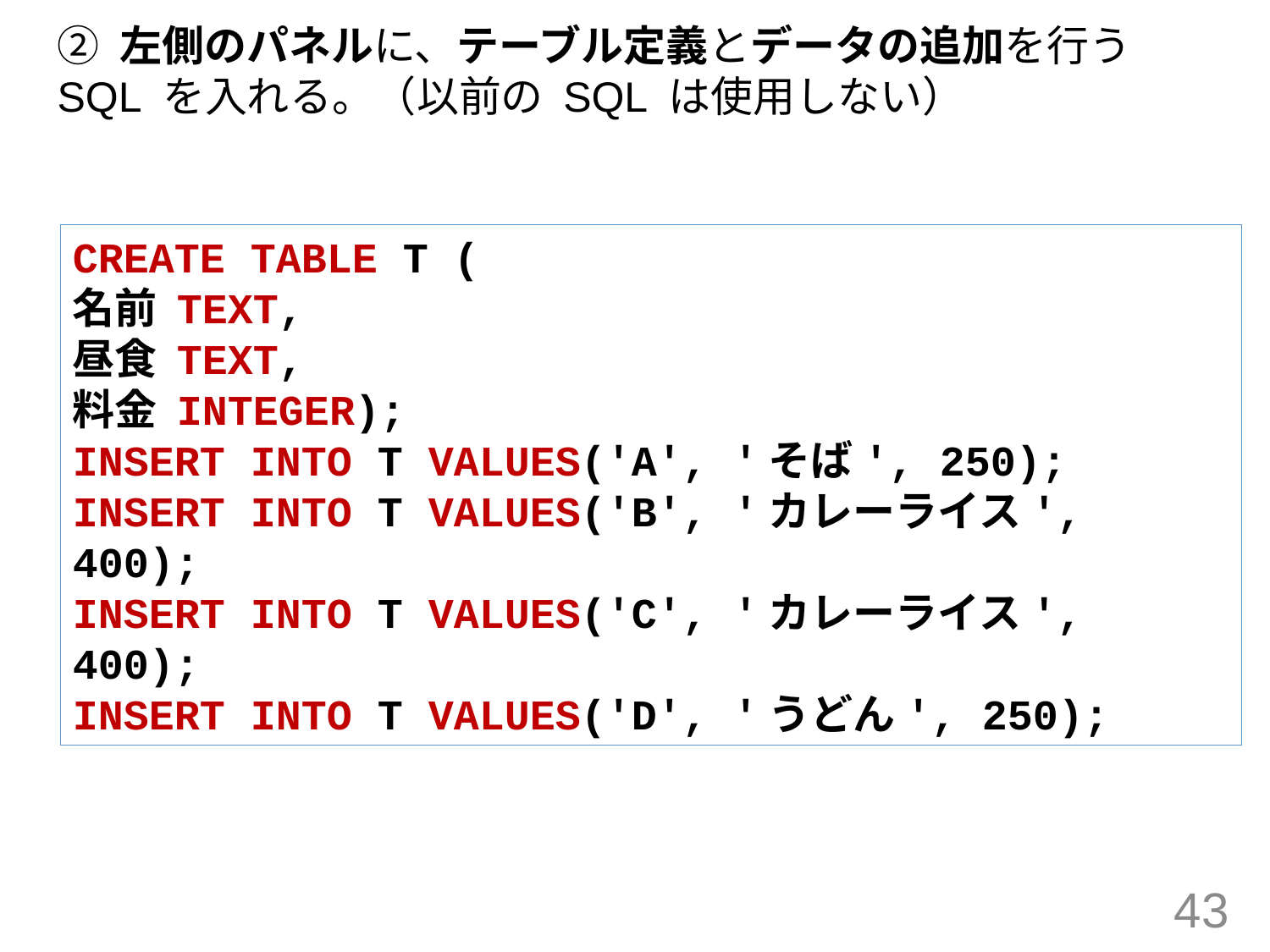

② 左側のパネルに、テーブル定義とデータの追加を行う SQL を入れる。（以前の SQL は使用しない）

CREATE TABLE T (
名前 TEXT,
昼食 TEXT,
料金 INTEGER);
INSERT INTO T VALUES('A', 'そば', 250);
INSERT INTO T VALUES('B', 'カレーライス', 400);
INSERT INTO T VALUES('C', 'カレーライス', 400);
INSERT INTO T VALUES('D', 'うどん', 250);
43